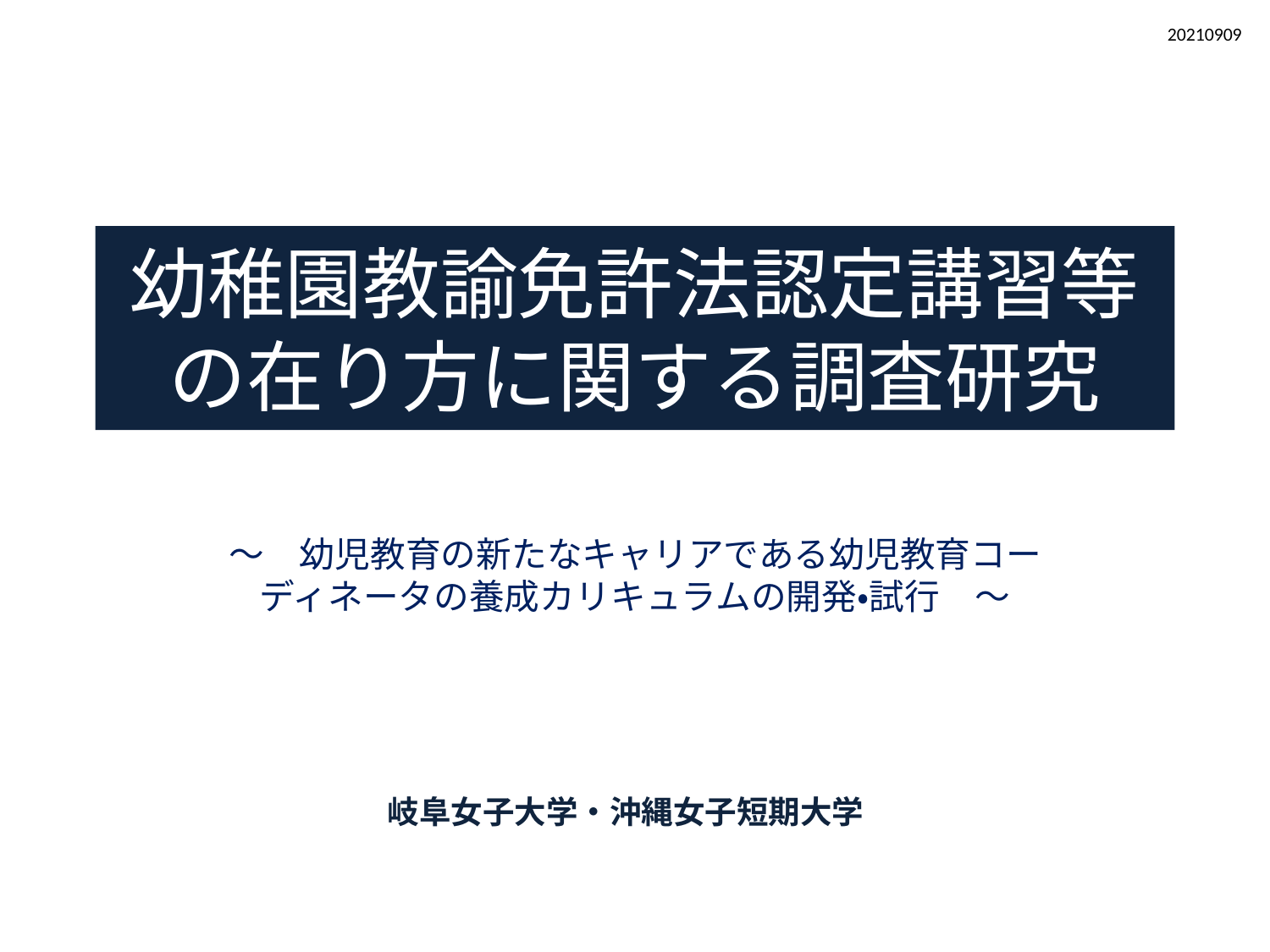

20210909
# 幼稚園教諭免許法認定講習等の在り方に関する調査研究
～　幼児教育の新たなキャリアである幼児教育コーディネータの養成カリキュラムの開発・試行　～
岐阜女子大学・沖縄女子短期大学